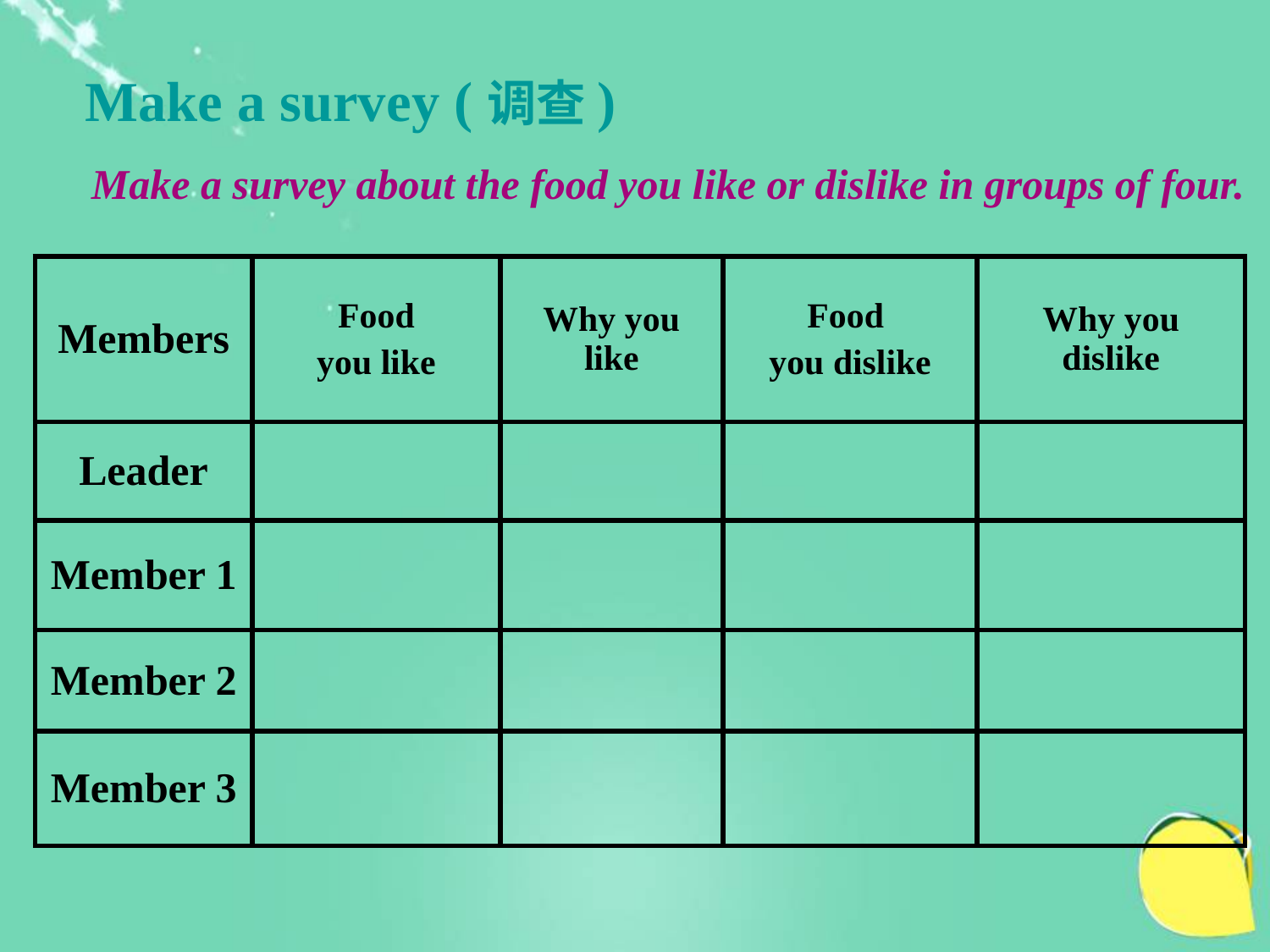

Make a survey (调查)
Make a survey about the food you like or dislike in groups of four.
| Members | Food you like | Why you like | Food you dislike | Why you dislike |
| --- | --- | --- | --- | --- |
| Leader |  |  |  |  |
| Member 1 |  |  |  |  |
| Member 2 |  |  |  |  |
| Member 3 |  |  |  |  |